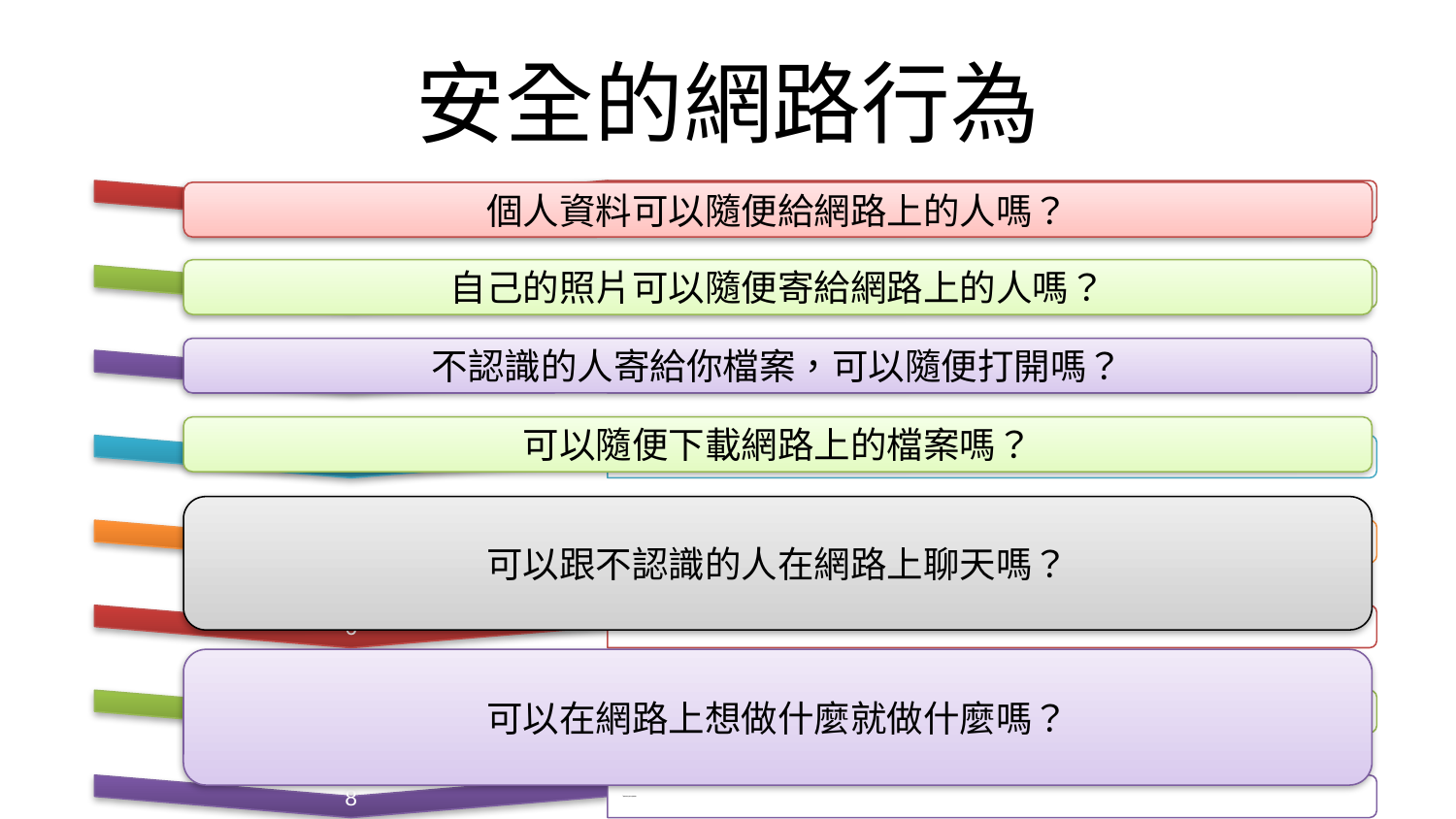

# 安全的網路行為
1
保護好個人資料，不任意在網路上透露或分享自己的姓名/住址/電話/帳號密碼等資料
2
不寄自己的照片給陌生人
3
確認網路上訊息的來源與可靠性，且不會開啟來路不明的檔案
4
5
尊重智慧財產權，避免下載非法檔案
6
遇到讓人感到不舒服或害怕的事情，務必告知大人
7
8
讓家長一起認識網友，且不會單獨和陌生網友
遵守社群網站、線上遊戲的分級使用規定
遵循網路社會的禮儀規範
個人資料可以隨便給網路上的人嗎？
自己的照片可以隨便寄給網路上的人嗎？
不認識的人寄給你檔案，可以隨便打開嗎？
可以隨便下載網路上的檔案嗎？
可以跟不認識的人在網路上聊天嗎？
可以在網路上想做什麼就做什麼嗎？